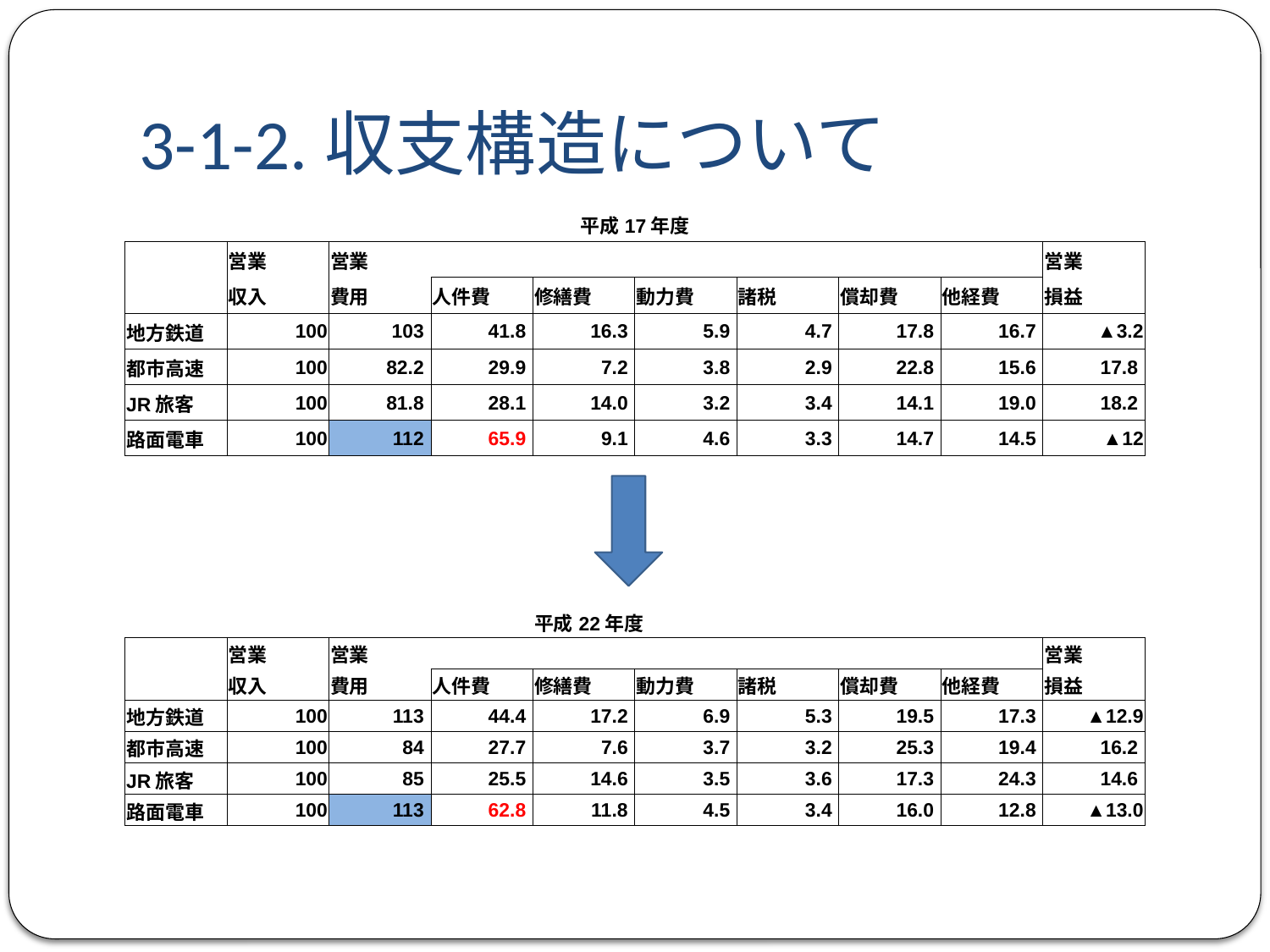

# 3-1-2.収支構造について
|  |  |  |  | 平成17年度 |  |  |  |  |  |
| --- | --- | --- | --- | --- | --- | --- | --- | --- | --- |
|  | 営業 | 営業 |  |  |  |  |  |  | 営業 |
|  | 収入 | 費用 | 人件費 | 修繕費 | 動力費 | 諸税 | 償却費 | 他経費 | 損益 |
| 地方鉄道 | 100 | 103 | 41.8 | 16.3 | 5.9 | 4.7 | 17.8 | 16.7 | ▲3.2 |
| 都市高速 | 100 | 82.2 | 29.9 | 7.2 | 3.8 | 2.9 | 22.8 | 15.6 | 17.8 |
| JR旅客 | 100 | 81.8 | 28.1 | 14.0 | 3.2 | 3.4 | 14.1 | 19.0 | 18.2 |
| 路面電車 | 100 | 112 | 65.9 | 9.1 | 4.6 | 3.3 | 14.7 | 14.5 | ▲12 |

|  |  |  |  | 平成22年度 |  |  |  |  |  |
| --- | --- | --- | --- | --- | --- | --- | --- | --- | --- |
|  | 営業 | 営業 |  |  |  |  |  |  | 営業 |
|  | 収入 | 費用 | 人件費 | 修繕費 | 動力費 | 諸税 | 償却費 | 他経費 | 損益 |
| 地方鉄道 | 100 | 113 | 44.4 | 17.2 | 6.9 | 5.3 | 19.5 | 17.3 | ▲12.9 |
| 都市高速 | 100 | 84 | 27.7 | 7.6 | 3.7 | 3.2 | 25.3 | 19.4 | 16.2 |
| JR旅客 | 100 | 85 | 25.5 | 14.6 | 3.5 | 3.6 | 17.3 | 24.3 | 14.6 |
| 路面電車 | 100 | 113 | 62.8 | 11.8 | 4.5 | 3.4 | 16.0 | 12.8 | ▲13.0 |